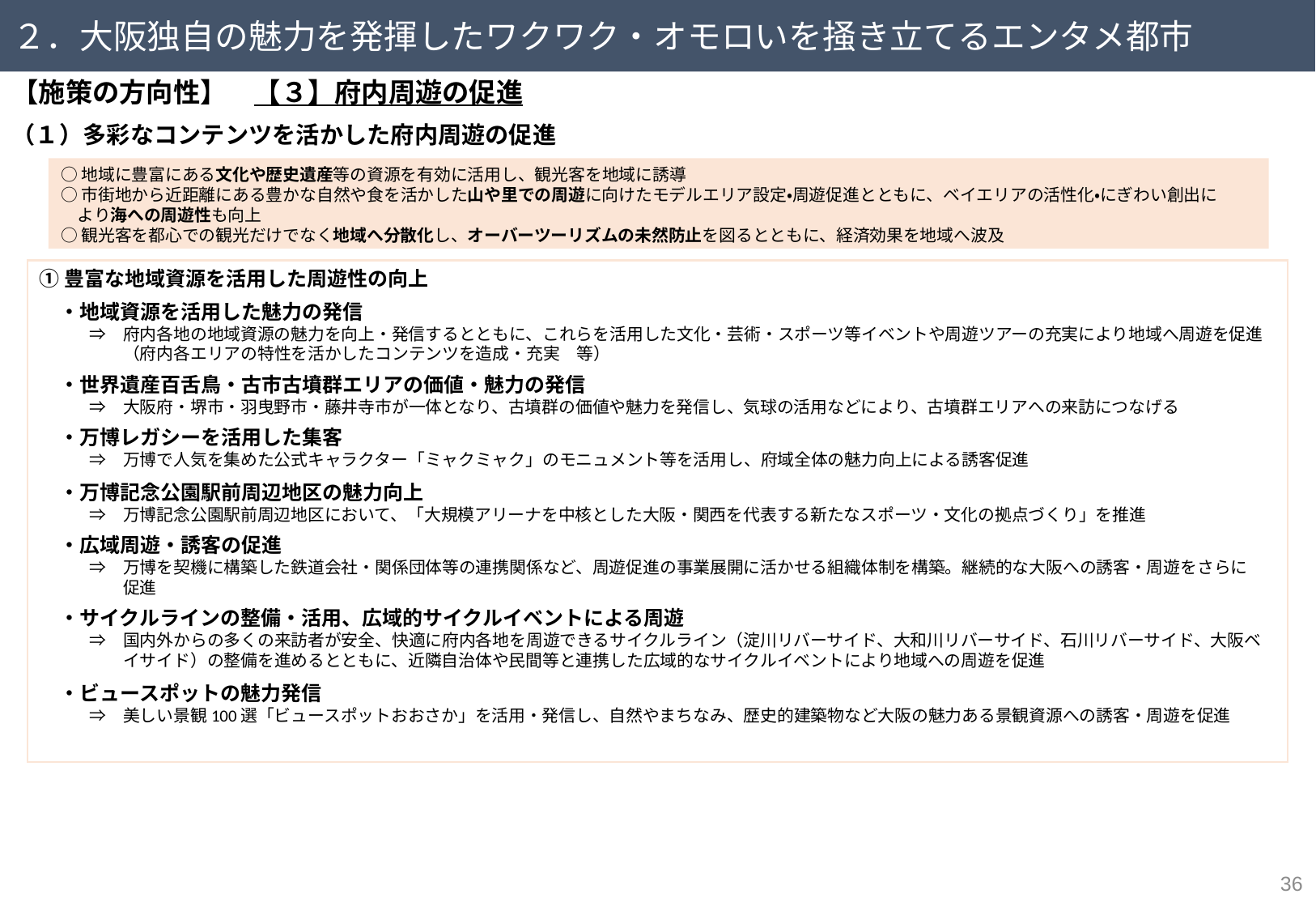

２．大阪独自の魅力を発揮したワクワク・オモロいを掻き立てるエンタメ都市
【施策の方向性】　【３】府内周遊の促進
（１）多彩なコンテンツを活かした府内周遊の促進
○地域に豊富にある文化や歴史遺産等の資源を有効に活用し、観光客を地域に誘導
○市街地から近距離にある豊かな自然や食を活かした山や里での周遊に向けたモデルエリア設定・周遊促進とともに、ベイエリアの活性化・にぎわい創出に
　より海への周遊性も向上
○観光客を都心での観光だけでなく地域へ分散化し、オーバーツーリズムの未然防止を図るとともに、経済効果を地域へ波及
①豊富な地域資源を活用した周遊性の向上
　・地域資源を活用した魅力の発信
　　　⇒　府内各地の地域資源の魅力を向上・発信するとともに、これらを活用した文化・芸術・スポーツ等イベントや周遊ツアーの充実により地域へ周遊を促進
　　　　　（府内各エリアの特性を活かしたコンテンツを造成・充実　等）
　・世界遺産百舌鳥・古市古墳群エリアの価値・魅力の発信
　　　⇒　大阪府・堺市・羽曳野市・藤井寺市が一体となり、古墳群の価値や魅力を発信し、気球の活用などにより、古墳群エリアへの来訪につなげる
　・万博レガシーを活用した集客
　　　⇒　万博で人気を集めた公式キャラクター「ミャクミャク」のモニュメント等を活用し、府域全体の魅力向上による誘客促進
　・万博記念公園駅前周辺地区の魅力向上
　　　⇒　万博記念公園駅前周辺地区において、「大規模アリーナを中核とした大阪・関西を代表する新たなスポーツ・文化の拠点づくり」を推進
　・広域周遊・誘客の促進
　　　⇒　万博を契機に構築した鉄道会社・関係団体等の連携関係など、周遊促進の事業展開に活かせる組織体制を構築。継続的な大阪への誘客・周遊をさらに
　　　　　促進
　・サイクルラインの整備・活用、広域的サイクルイベントによる周遊
　　　⇒　国内外からの多くの来訪者が安全、快適に府内各地を周遊できるサイクルライン（淀川リバーサイド、大和川リバーサイド、石川リバーサイド、大阪ベ
　　　　　イサイド）の整備を進めるとともに、近隣自治体や民間等と連携した広域的なサイクルイベントにより地域への周遊を促進
　・ビュースポットの魅力発信
　　　⇒　美しい景観100選「ビュースポットおおさか」を活用・発信し、自然やまちなみ、歴史的建築物など大阪の魅力ある景観資源への誘客・周遊を促進

36